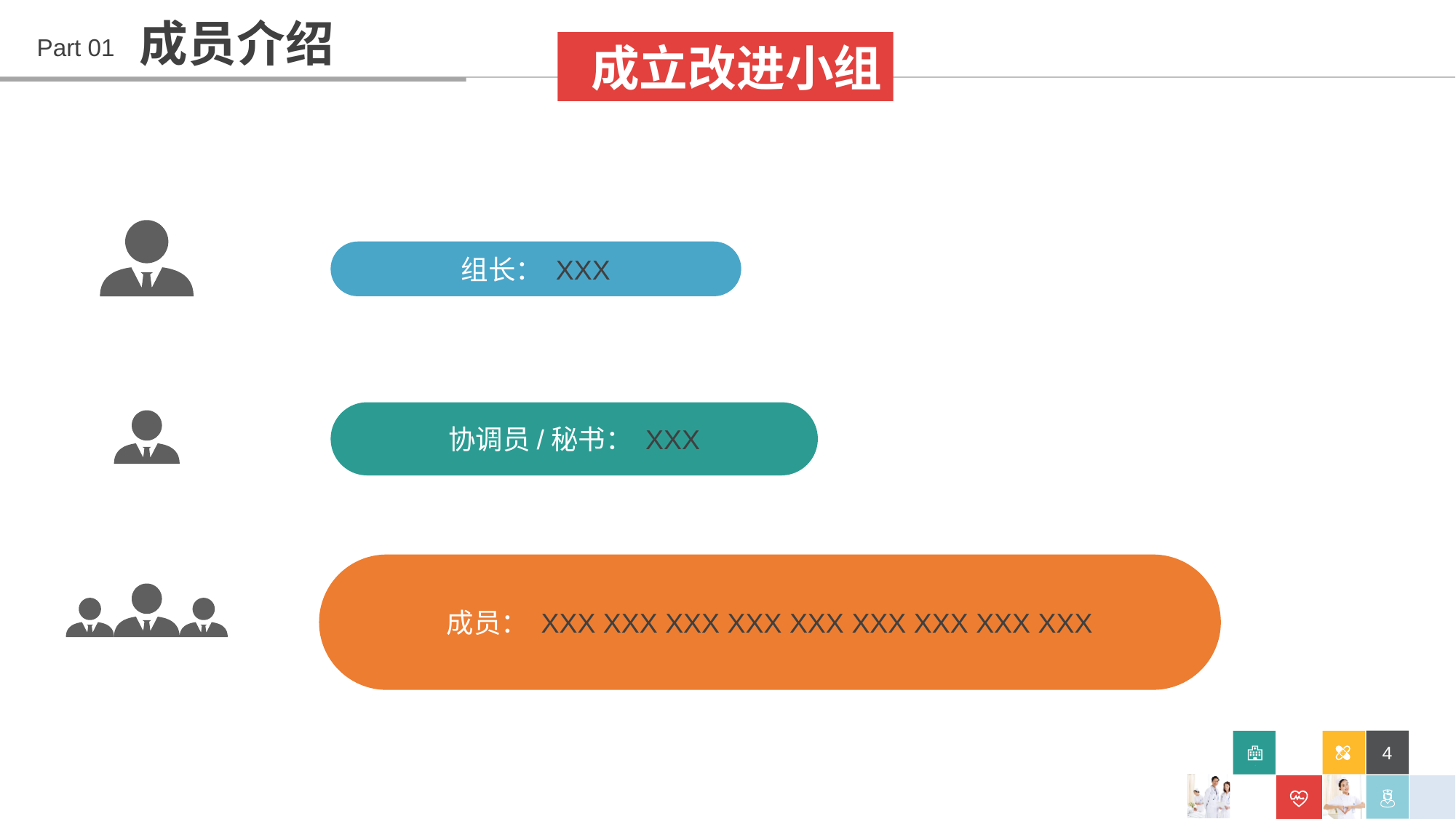

成员介绍
Part 01
 成立改进小组

组长： XXX
协调员/秘书： XXX

成员： XXX XXX XXX XXX XXX XXX XXX XXX XXX